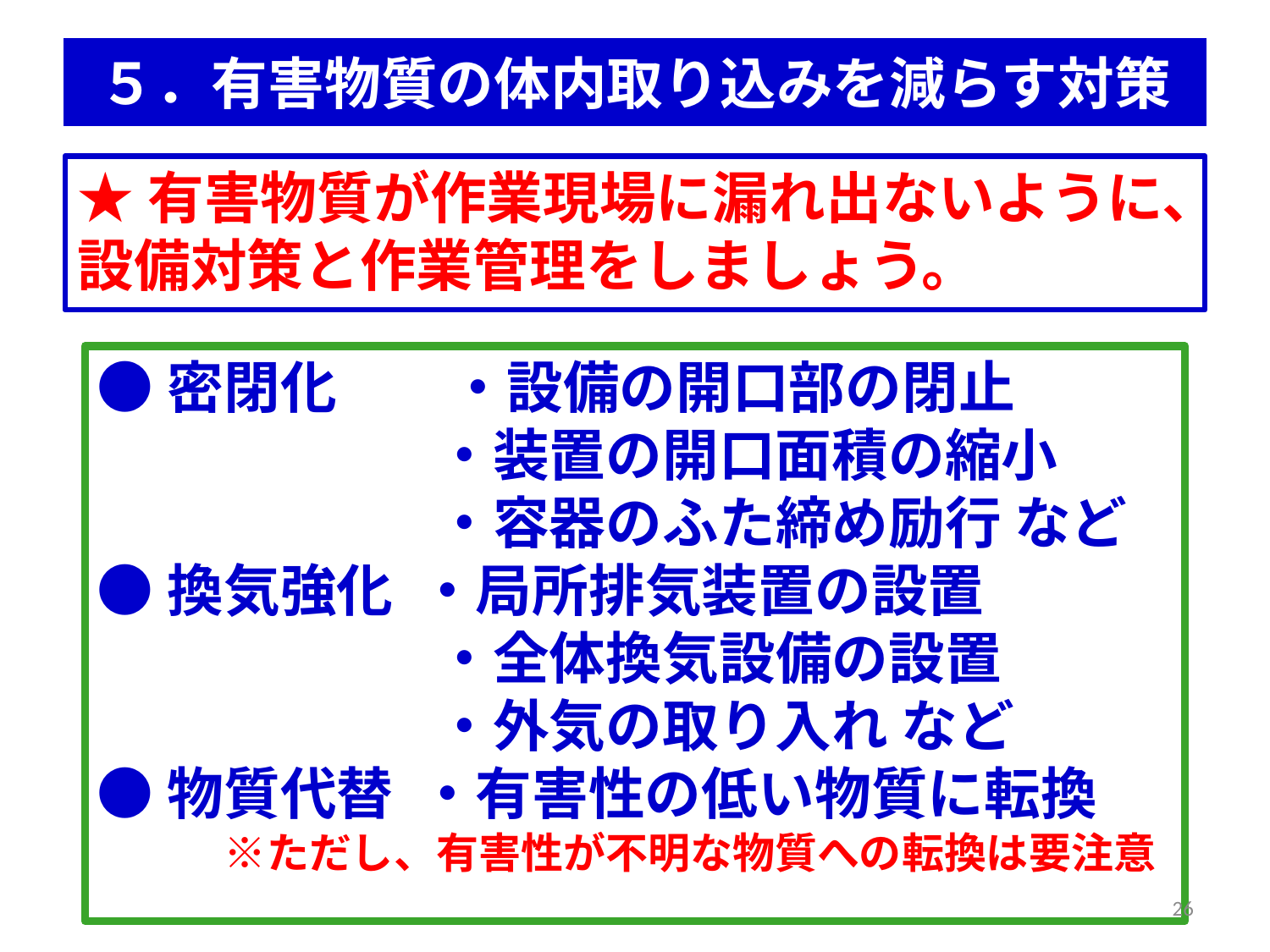

# ５．有害物質の体内取り込みを減らす対策
★有害物質が作業現場に漏れ出ないように、設備対策と作業管理をしましょう。
●密閉化　　・設備の開口部の閉止
　　　　　　・装置の開口面積の縮小
　　　　　　・容器のふた締め励行 など
●換気強化  ・局所排気装置の設置
　　　　　　・全体換気設備の設置
　　　　　　・外気の取り入れ など
●物質代替  ・有害性の低い物質に転換
　　　　※ただし、有害性が不明な物質への転換は要注意

26